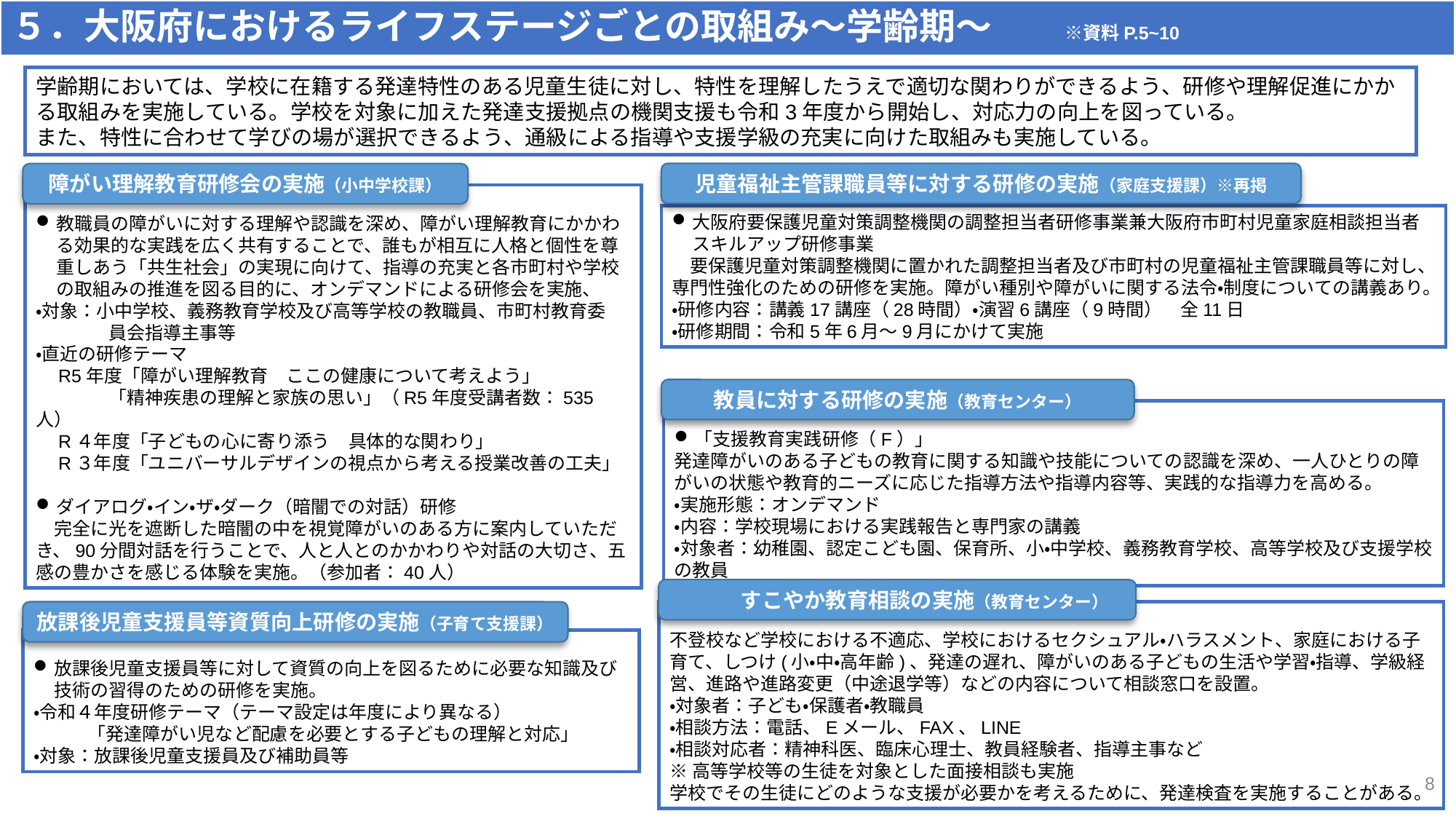

５．大阪府におけるライフステージごとの取組み～学齢期～　　※資料P.5~10
学齢期においては、学校に在籍する発達特性のある児童生徒に対し、特性を理解したうえで適切な関わりができるよう、研修や理解促進にかかる取組みを実施している。学校を対象に加えた発達支援拠点の機関支援も令和3年度から開始し、対応力の向上を図っている。
また、特性に合わせて学びの場が選択できるよう、通級による指導や支援学級の充実に向けた取組みも実施している。
児童福祉主管課職員等に対する研修の実施（家庭支援課）※再掲
障がい理解教育研修会の実施（小中学校課）

教職員の障がいに対する理解や認識を深め、障がい理解教育にかかわる効果的な実践を広く共有することで、誰もが相互に人格と個性を尊重しあう「共生社会」の実現に向けて、指導の充実と各市町村や学校の取組みの推進を図る目的に、オンデマンドによる研修会を実施、
・対象：小中学校、義務教育学校及び高等学校の教職員、市町村教育委
　　　　員会指導主事等
・直近の研修テーマ
　R5年度「障がい理解教育　ここの健康について考えよう」
　　　　「精神疾患の理解と家族の思い」（R5年度受講者数：535人）
　R４年度「子どもの心に寄り添う　具体的な関わり」
　R３年度「ユニバーサルデザインの視点から考える授業改善の工夫」

ダイアログ・イン・ザ・ダーク（暗闇での対話）研修
　完全に光を遮断した暗闇の中を視覚障がいのある方に案内していただき、90分間対話を行うことで、人と人とのかかわりや対話の大切さ、五感の豊かさを感じる体験を実施。（参加者：40人）
大阪府要保護児童対策調整機関の調整担当者研修事業兼大阪府市町村児童家庭相談担当者スキルアップ研修事業
　要保護児童対策調整機関に置かれた調整担当者及び市町村の児童福祉主管課職員等に対し、専門性強化のための研修を実施。障がい種別や障がいに関する法令・制度についての講義あり。
・研修内容：講義17講座（28時間）・演習6講座（9時間）　全11日
・研修期間：令和5年6月～9月にかけて実施
教員に対する研修の実施（教育センター）

「支援教育実践研修（F）」
発達障がいのある子どもの教育に関する知識や技能についての認識を深め、一人ひとりの障がいの状態や教育的ニーズに応じた指導方法や指導内容等、実践的な指導力を高める。
・実施形態：オンデマンド
・内容：学校現場における実践報告と専門家の講義
・対象者：幼稚園、認定こども園、保育所、小・中学校、義務教育学校、高等学校及び支援学校の教員
すこやか教育相談の実施（教育センター）
放課後児童支援員等資質向上研修の実施（子育て支援課）

不登校など学校における不適応、学校におけるセクシュアル・ハラスメント、家庭における子育て、しつけ(小・中・高年齢)、発達の遅れ、障がいのある子どもの生活や学習・指導、学級経営、進路や進路変更（中途退学等）などの内容について相談窓口を設置。
・対象者：子ども・保護者・教職員
・相談方法：電話、Eメール、FAX、LINE
・相談対応者：精神科医、臨床心理士、教員経験者、指導主事など
※高等学校等の生徒を対象とした面接相談も実施
学校でその生徒にどのような支援が必要かを考えるために、発達検査を実施することがある。

放課後児童支援員等に対して資質の向上を図るために必要な知識及び技術の習得のための研修を実施。
・令和４年度研修テーマ（テーマ設定は年度により異なる）
　　　「発達障がい児など配慮を必要とする子どもの理解と対応」
・対象：放課後児童支援員及び補助員等
8